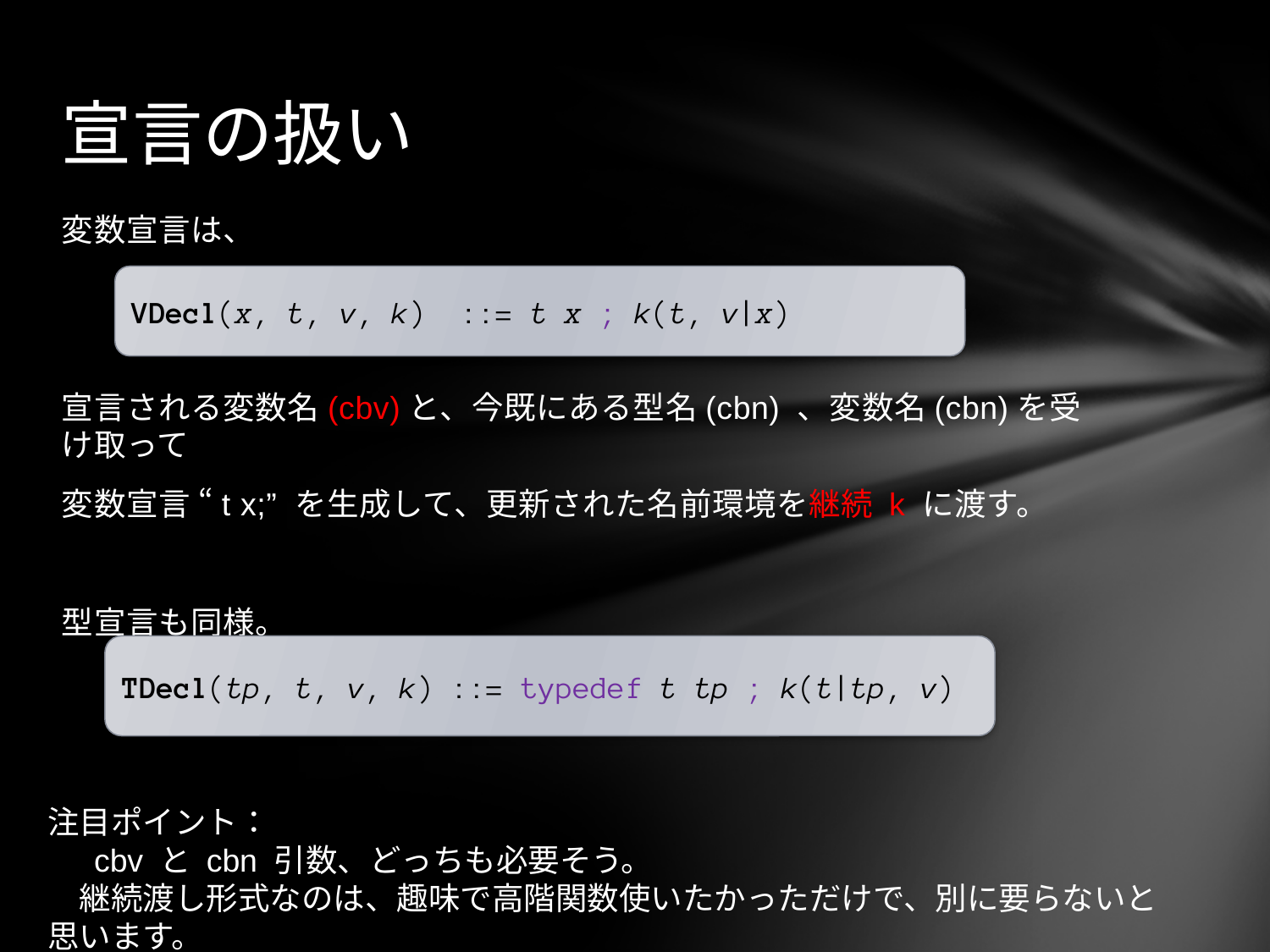

# 宣言の扱い
変数宣言は、

宣言される変数名(cbv)と、今既にある型名(cbn) 、変数名(cbn)を受け取って
変数宣言 “t x;” を生成して、更新された名前環境を継続 k に渡す。

型宣言も同様。
VDecl(x, t, v, k)  ::= t x ; k(t, v|x)
TDecl(tp, t, v, k) ::= typedef t tp ; k(t|tp, v)
注目ポイント：
　 cbv と cbn 引数、どっちも必要そう。
　継続渡し形式なのは、趣味で高階関数使いたかっただけで、別に要らないと思います。